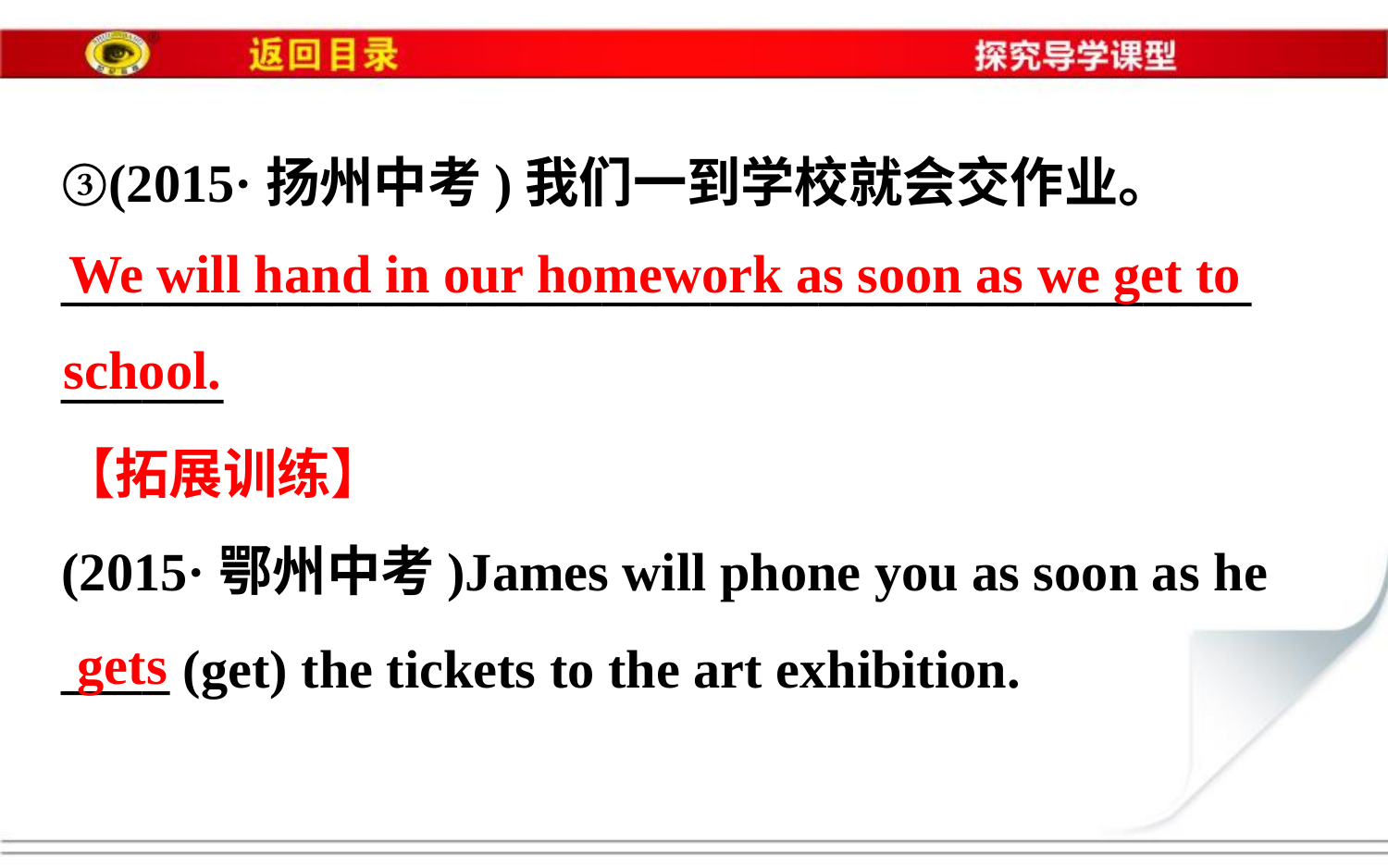

③(2015·扬州中考)我们一到学校就会交作业。
____________________________________________
______
【拓展训练】
(2015·鄂州中考)James will phone you as soon as he
____ (get) the tickets to the art exhibition.
We will hand in our homework as soon as we get to
school.
gets